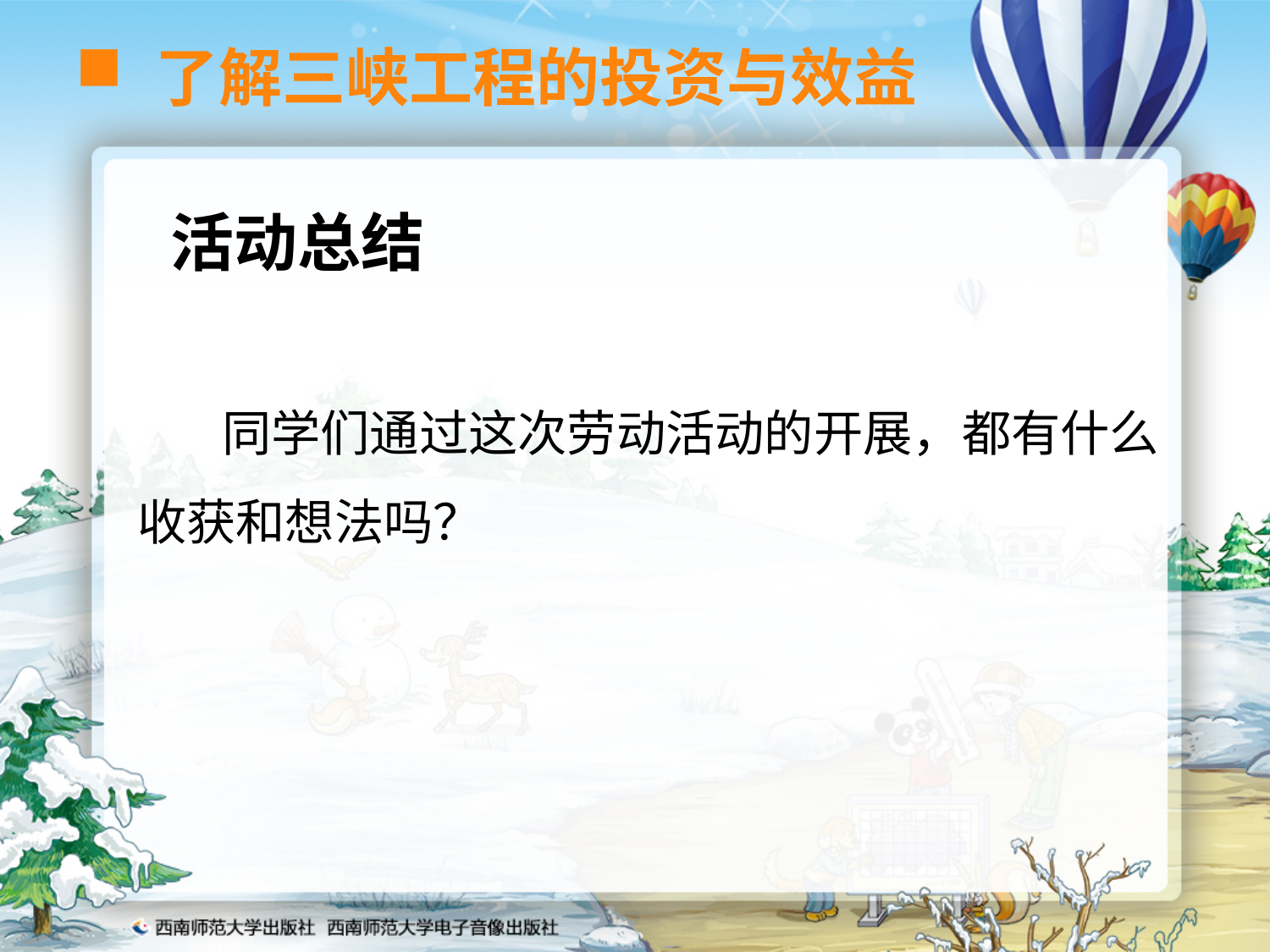

了解三峡工程的投资与效益
活动总结
　　同学们通过这次劳动活动的开展，都有什么收获和想法吗？